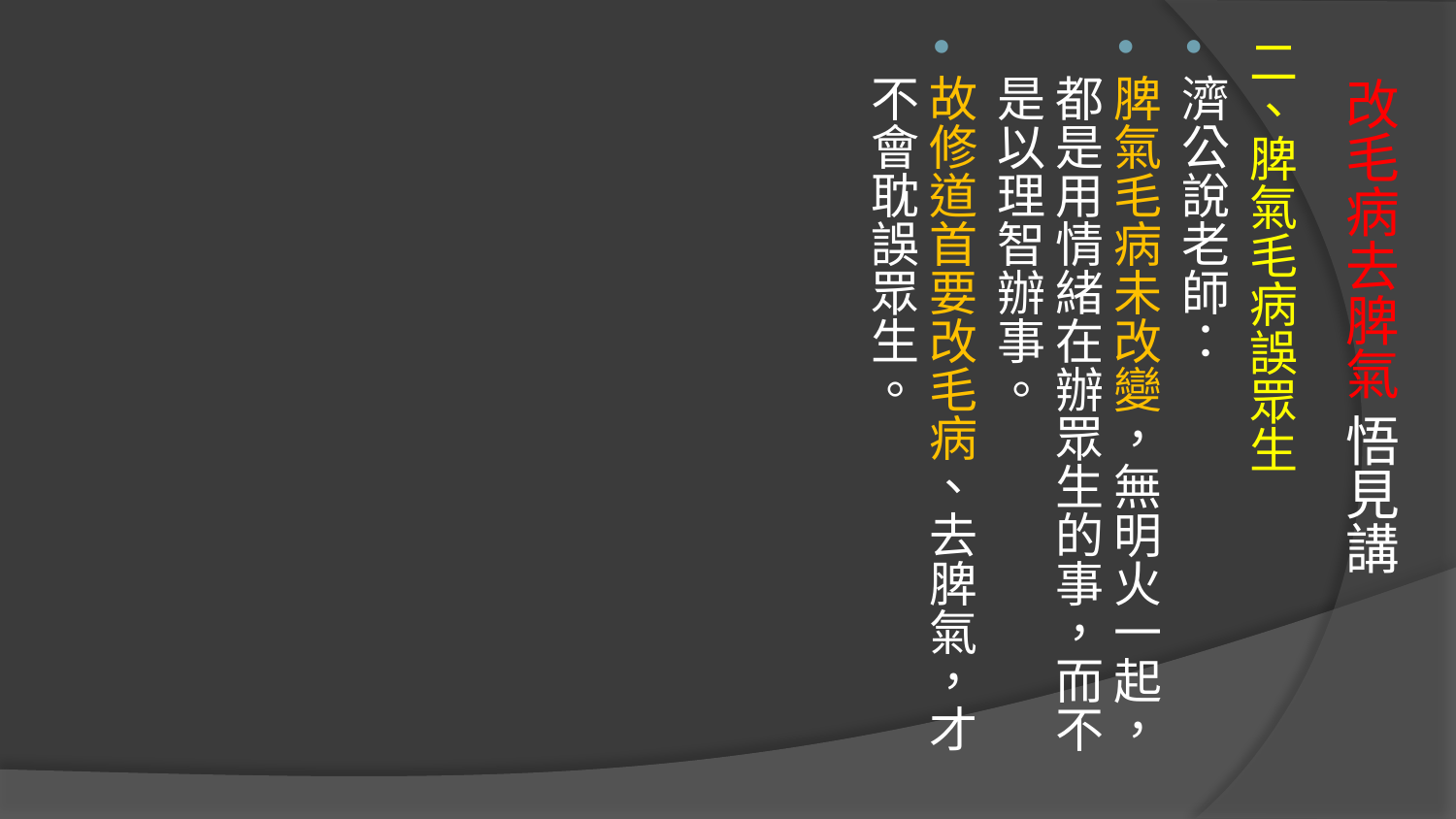

二、脾氣毛病誤眾生
濟公說老師：
脾氣毛病未改變，無明火一起，都是用情緒在辦眾生的事，而不是以理智辦事。
故修道首要改毛病、去脾氣，才不會耽誤眾生。

# 改毛病去脾氣 悟見講